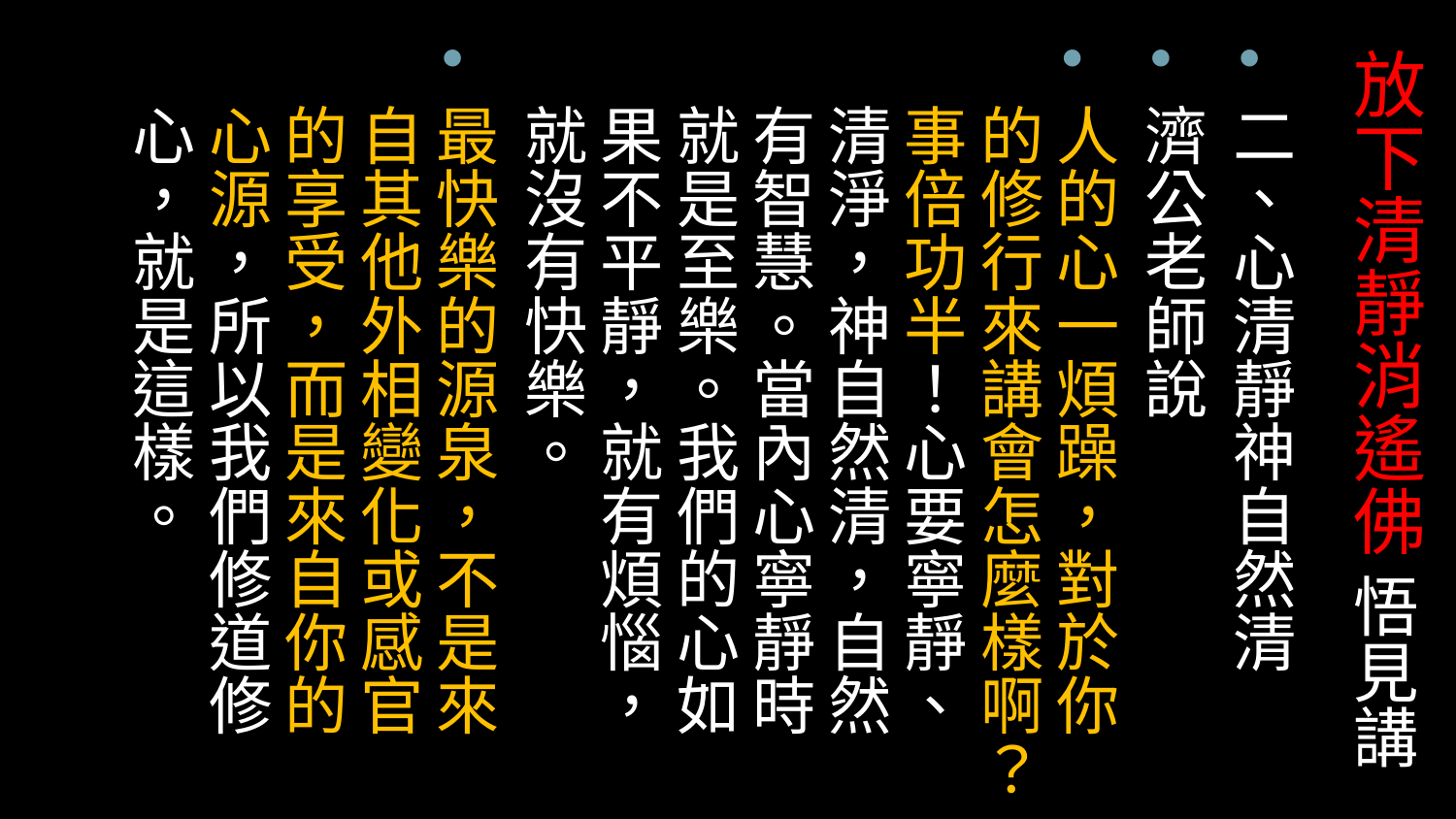

# 放下清靜消遙佛 悟見講
二、心清靜神自然清
濟公老師說
人的心一煩躁，對於你的修行來講會怎麼樣啊？事倍功半！心要寧靜、清淨，神自然清，自然有智慧。當內心寧靜時就是至樂。我們的心如果不平靜，就有煩惱，就沒有快樂。
最快樂的源泉，不是來自其他外相變化或感官的享受，而是來自你的心源，所以我們修道修心，就是這樣。